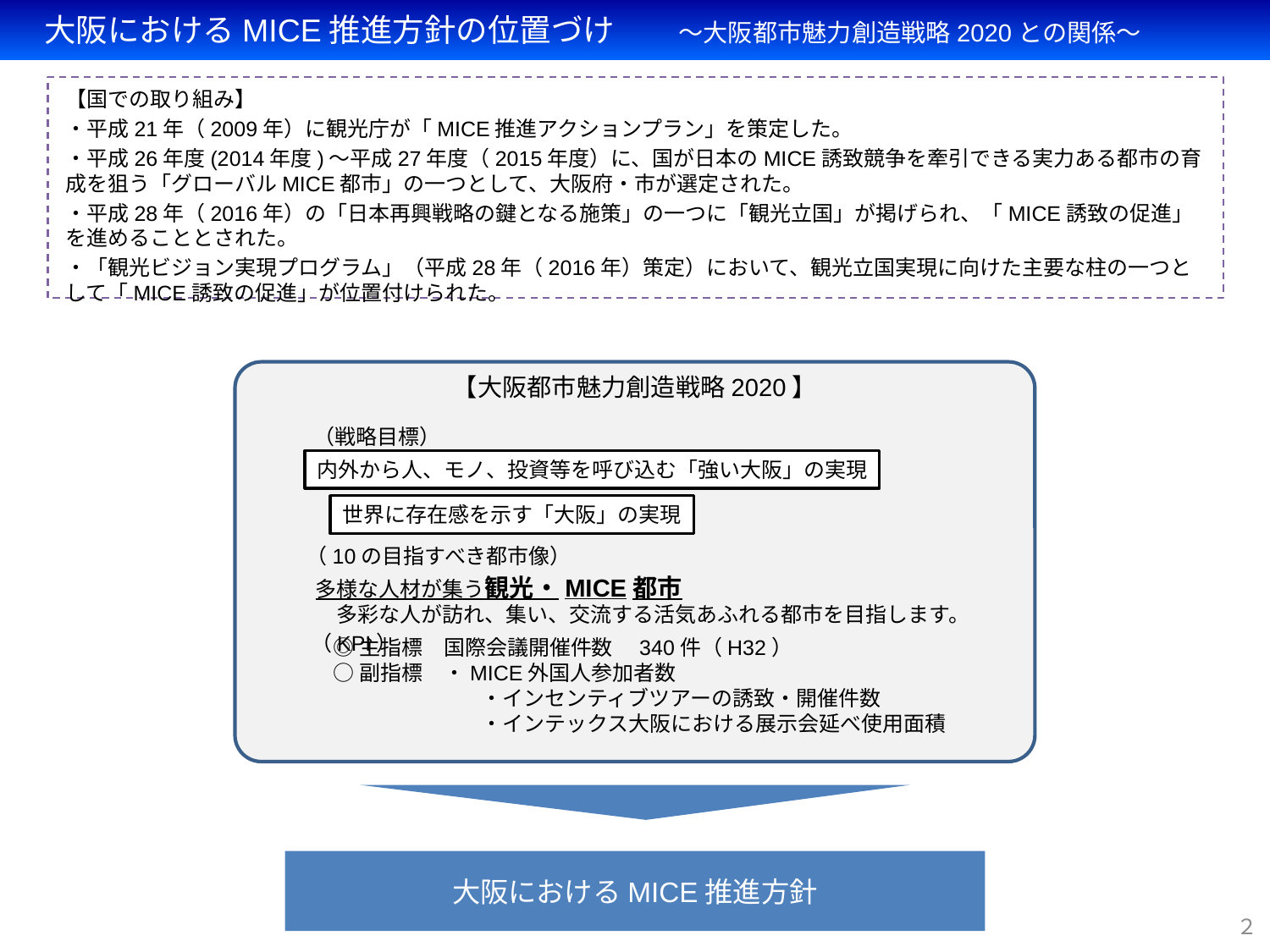

大阪におけるMICE推進方針の位置づけ　　～大阪都市魅力創造戦略2020との関係～
【国での取り組み】
・平成21年（2009年）に観光庁が「MICE推進アクションプラン」を策定した。
・平成26年度(2014年度)～平成27年度（2015年度）に、国が日本のMICE誘致競争を牽引できる実力ある都市の育成を狙う「グローバルMICE都市」の一つとして、大阪府・市が選定された。
・平成28年（2016年）の「日本再興戦略の鍵となる施策」の一つに「観光立国」が掲げられ、「MICE誘致の促進」を進めることとされた。
・「観光ビジョン実現プログラム」（平成28年（2016年）策定）において、観光立国実現に向けた主要な柱の一つとして「MICE誘致の促進」が位置付けられた。

【大阪都市魅力創造戦略2020】
（戦略目標）
内外から人、モノ、投資等を呼び込む「強い大阪」の実現
世界に存在感を示す「大阪」の実現
（10の目指すべき都市像）
多様な人材が集う観光・MICE都市
　多彩な人が訪れ、集い、交流する活気あふれる都市を目指します。
（KPI）
◎主指標　国際会議開催件数　340件（H32）
○副指標　・MICE外国人参加者数
　　　　　　　・インセンティブツアーの誘致・開催件数
　　　　　　　・インテックス大阪における展示会延べ使用面積

大阪におけるMICE推進方針
２